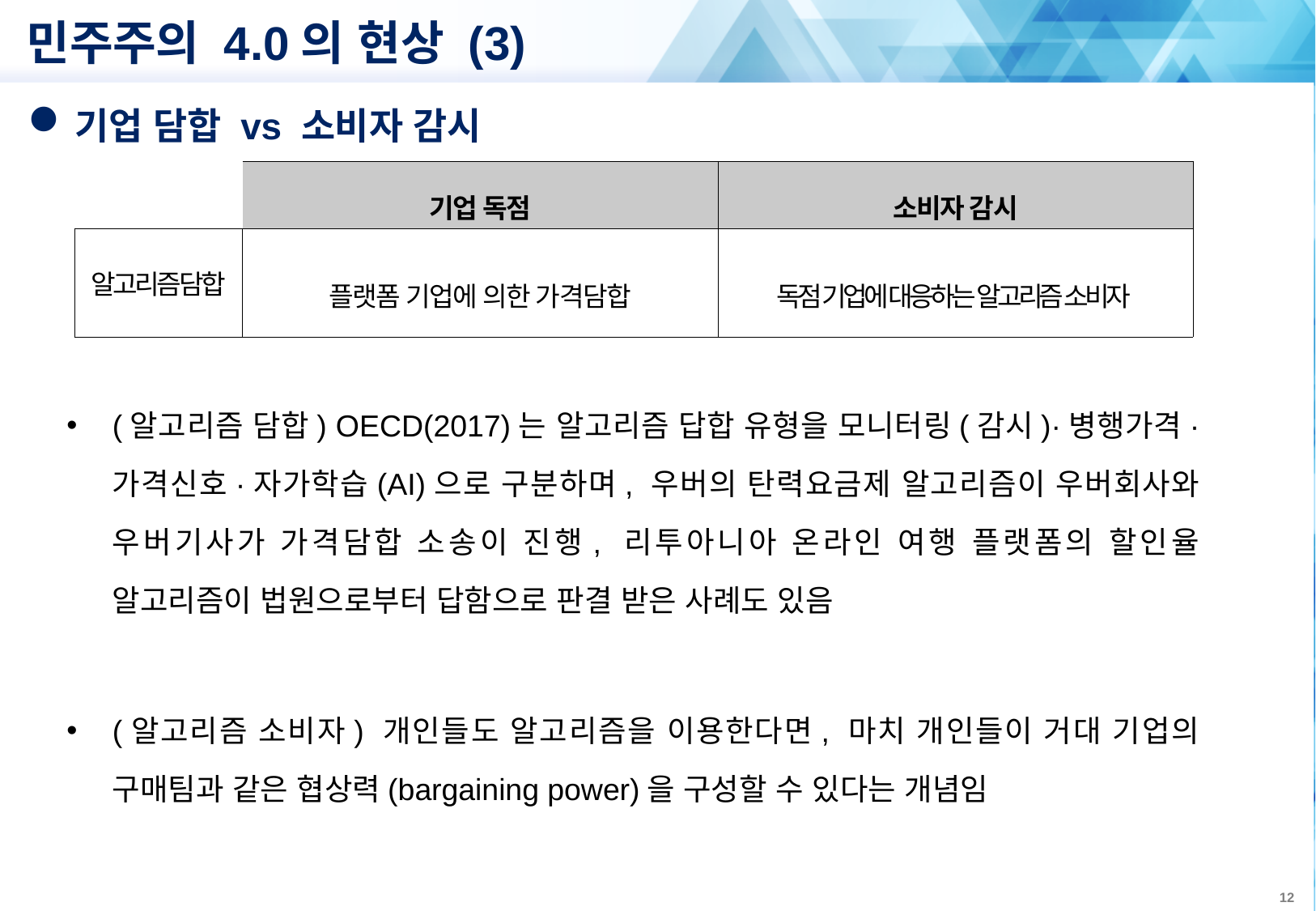

# 민주주의 4.0의 현상 (3)
기업 담합 vs 소비자 감시
|  | 기업 독점 | 소비자 감시 |
| --- | --- | --- |
| 알고리즘담합 | 플랫폼 기업에 의한 가격담합 | 독점 기업에 대응하는 알고리즘 소비자 |
(알고리즘 담합) OECD(2017)는 알고리즘 답합 유형을 모니터링(감시)·병행가격· 가격신호·자가학습(AI)으로 구분하며, 우버의 탄력요금제 알고리즘이 우버회사와 우버기사가 가격담합 소송이 진행, 리투아니아 온라인 여행 플랫폼의 할인율 알고리즘이 법원으로부터 답함으로 판결 받은 사례도 있음

(알고리즘 소비자) 개인들도 알고리즘을 이용한다면, 마치 개인들이 거대 기업의 구매팀과 같은 협상력(bargaining power)을 구성할 수 있다는 개념임